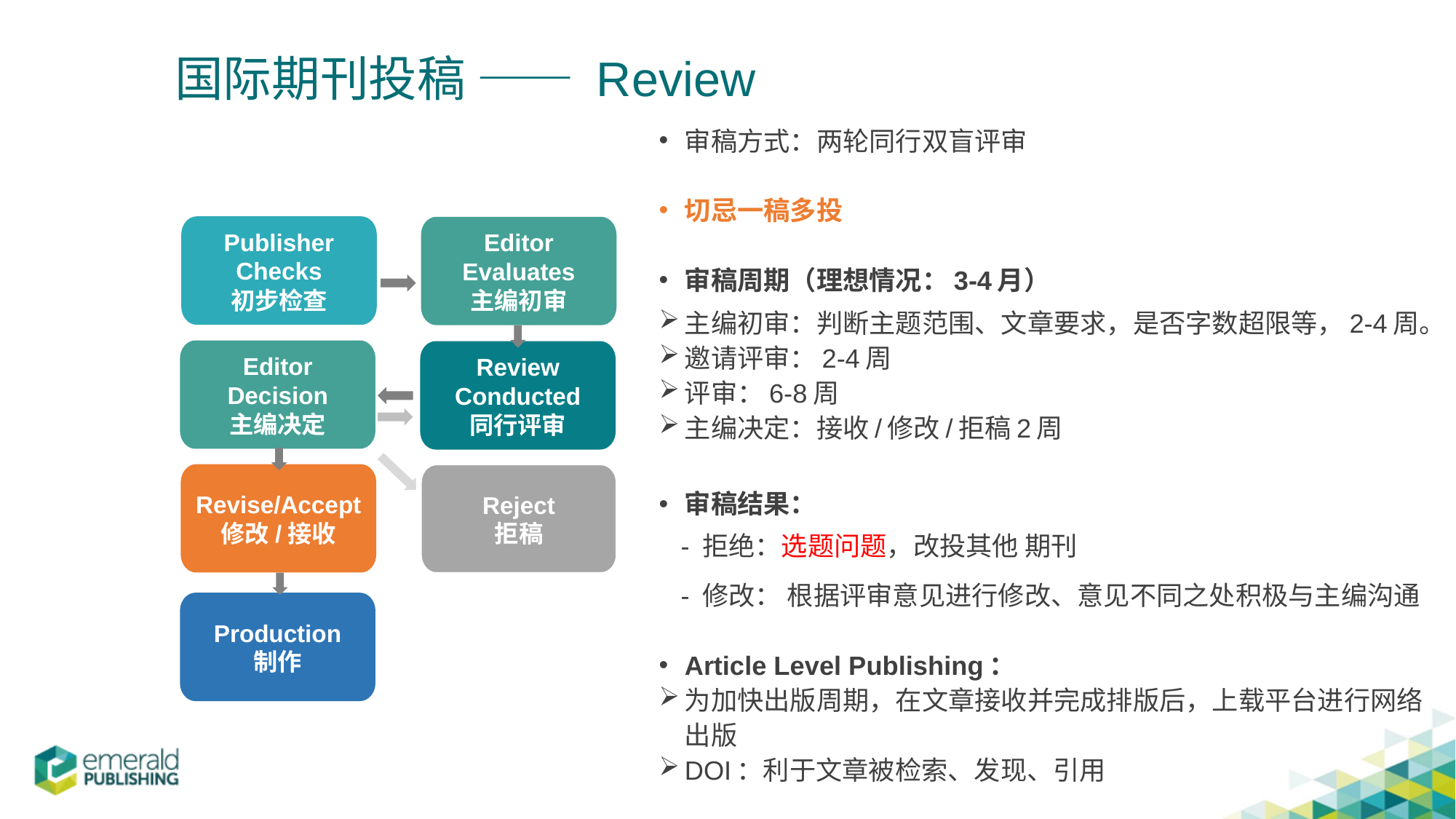

# 国际期刊投稿 —— Review
审稿方式：两轮同行双盲评审

切忌一稿多投

审稿周期（理想情况：3-4月）
主编初审：判断主题范围、文章要求，是否字数超限等，2-4周。
邀请评审：2-4周
评审：6-8周
主编决定：接收/修改/拒稿2周

审稿结果：
   - 拒绝：选题问题，改投其他 期刊
   - 修改： 根据评审意见进行修改、意见不同之处积极与主编沟通

Article Level Publishing：
为加快出版周期，在文章接收并完成排版后，上载平台进行网络出版
DOI：利于文章被检索、发现、引用

Publisher Checks
初步检查
Editor Evaluates
主编初审

Editor Decision
主编决定
Review Conducted
同行评审

Revise/Accept
修改/接收
Reject
拒稿

Production
制作